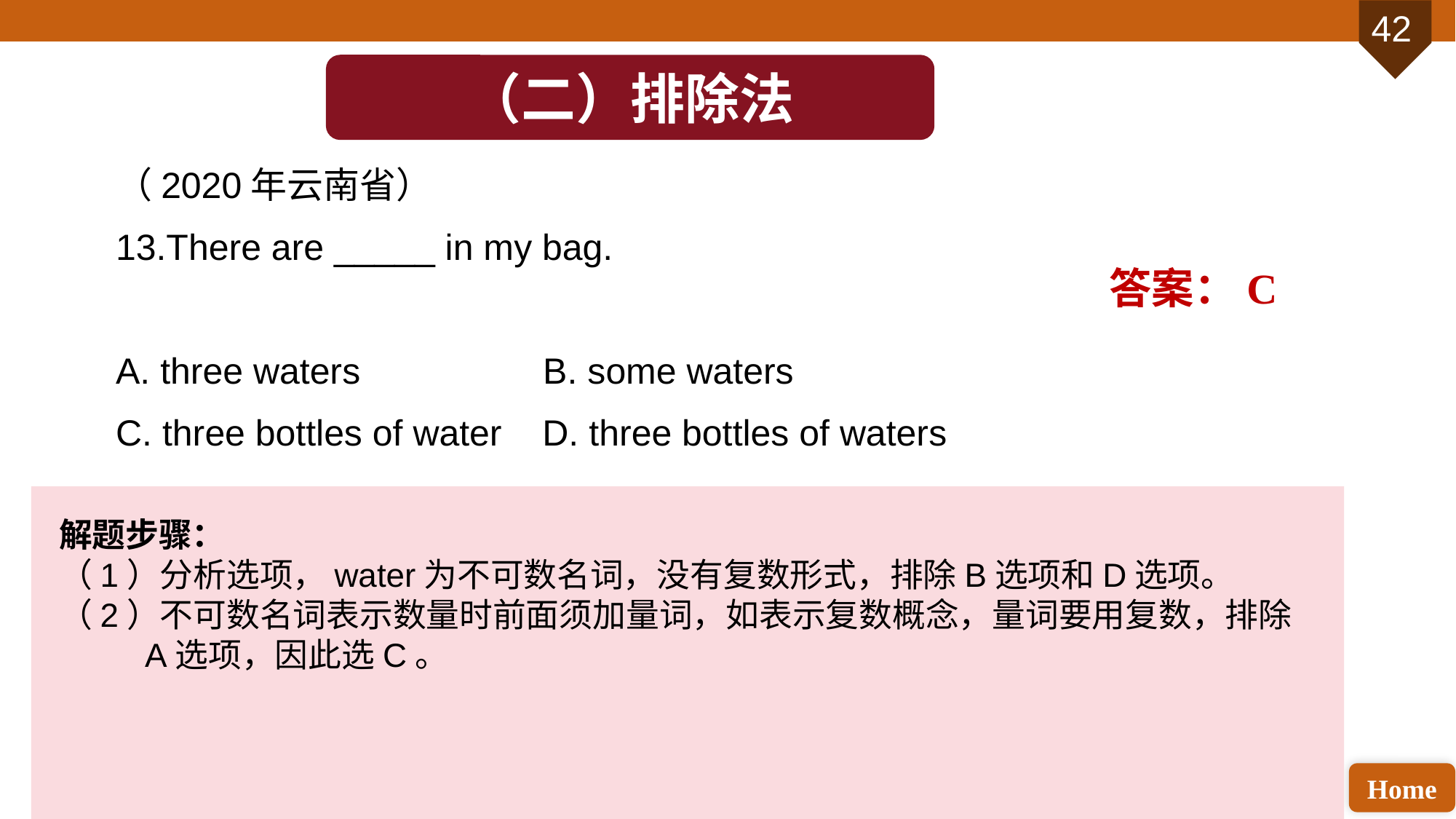

（二）排除法
（2020年云南省）
13.There are _____ in my bag.

A. three waters                  B. some waters
C. three bottles of water    D. three bottles of waters

答案：C

解题步骤：
（1）分析选项，water为不可数名词，没有复数形式，排除B选项和D选项。
（2）不可数名词表示数量时前面须加量词，如表示复数概念，量词要用复数，排除A选项，因此选C。